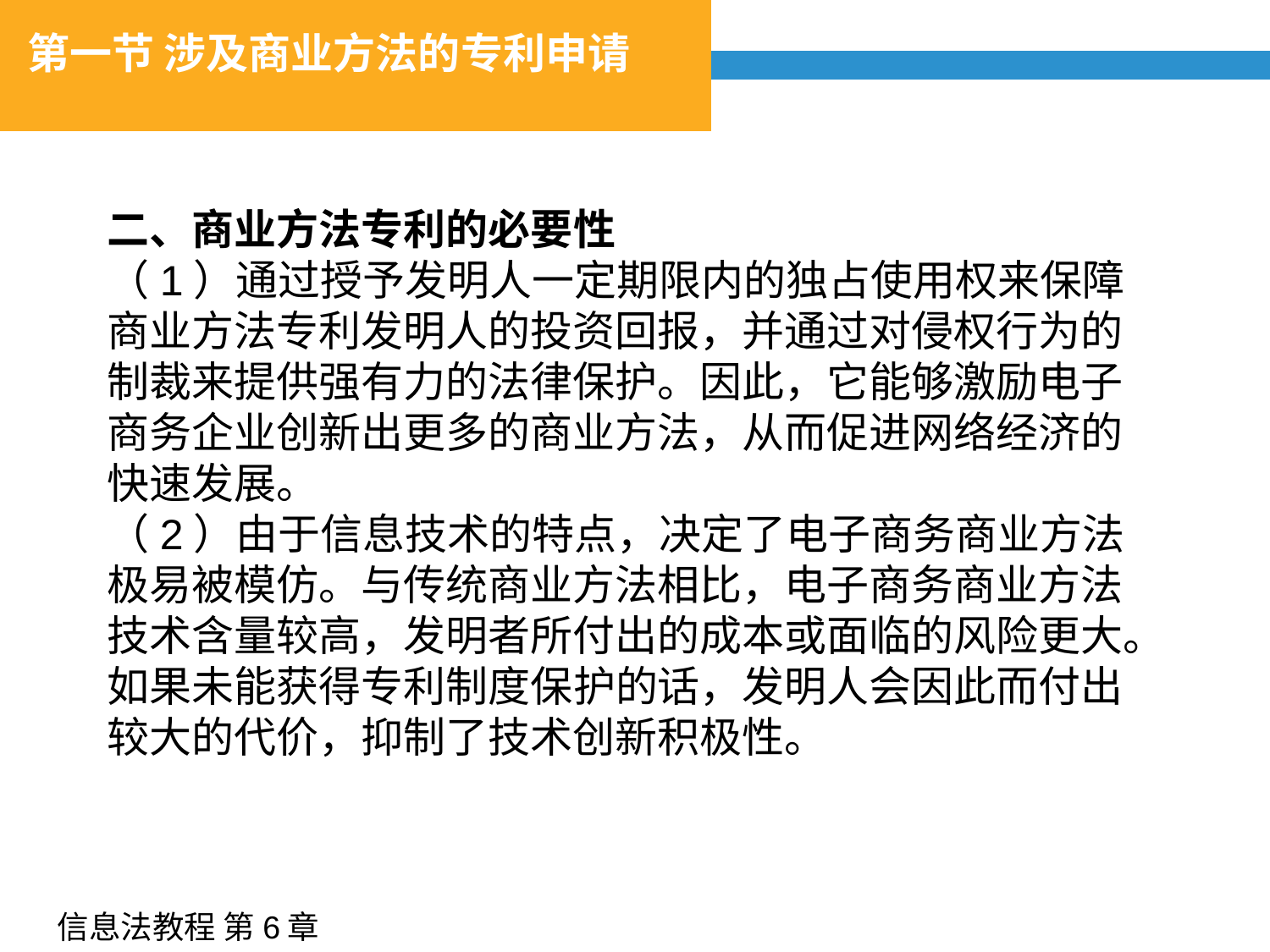

# 第一节 涉及商业方法的专利申请
二、商业方法专利的必要性
（1）通过授予发明人一定期限内的独占使用权来保障商业方法专利发明人的投资回报，并通过对侵权行为的制裁来提供强有力的法律保护。因此，它能够激励电子商务企业创新出更多的商业方法，从而促进网络经济的快速发展。
（2）由于信息技术的特点，决定了电子商务商业方法极易被模仿。与传统商业方法相比，电子商务商业方法技术含量较高，发明者所付出的成本或面临的风险更大。如果未能获得专利制度保护的话，发明人会因此而付出较大的代价，抑制了技术创新积极性。
信息法教程 第6章